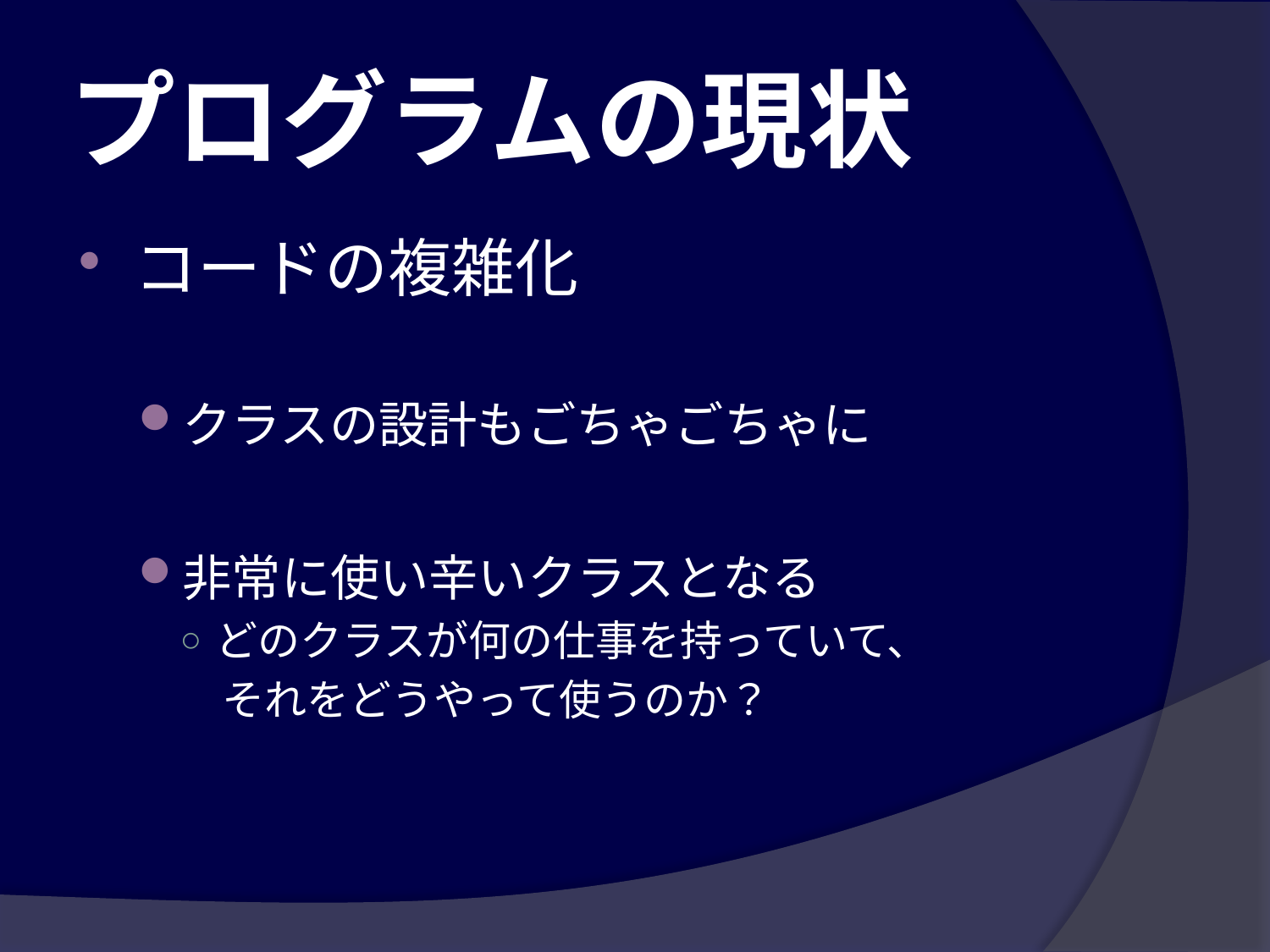

# プログラムの現状
コードの複雑化

クラスの設計もごちゃごちゃに

非常に使い辛いクラスとなる
どのクラスが何の仕事を持っていて、
　それをどうやって使うのか？